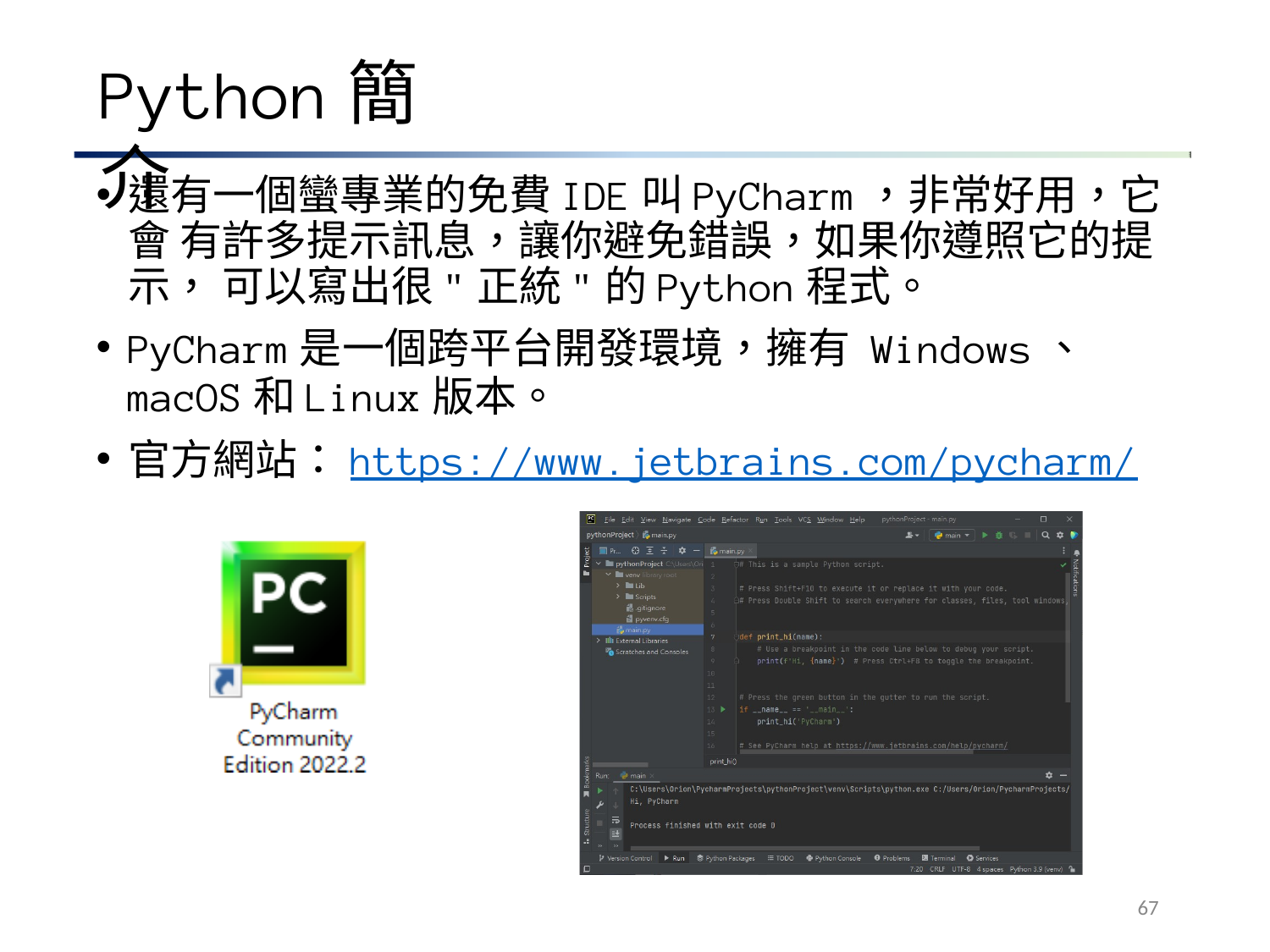

# Python簡介
還有一個蠻專業的免費IDE叫PyCharm，非常好用，它會 有許多提示訊息，讓你避免錯誤，如果你遵照它的提示， 可以寫出很"正統"的Python程式。
PyCharm是一個跨平台開發環境，擁有 Windows、
macOS和Linux版本。
官方網站：https://www.jetbrains.com/pycharm/

67